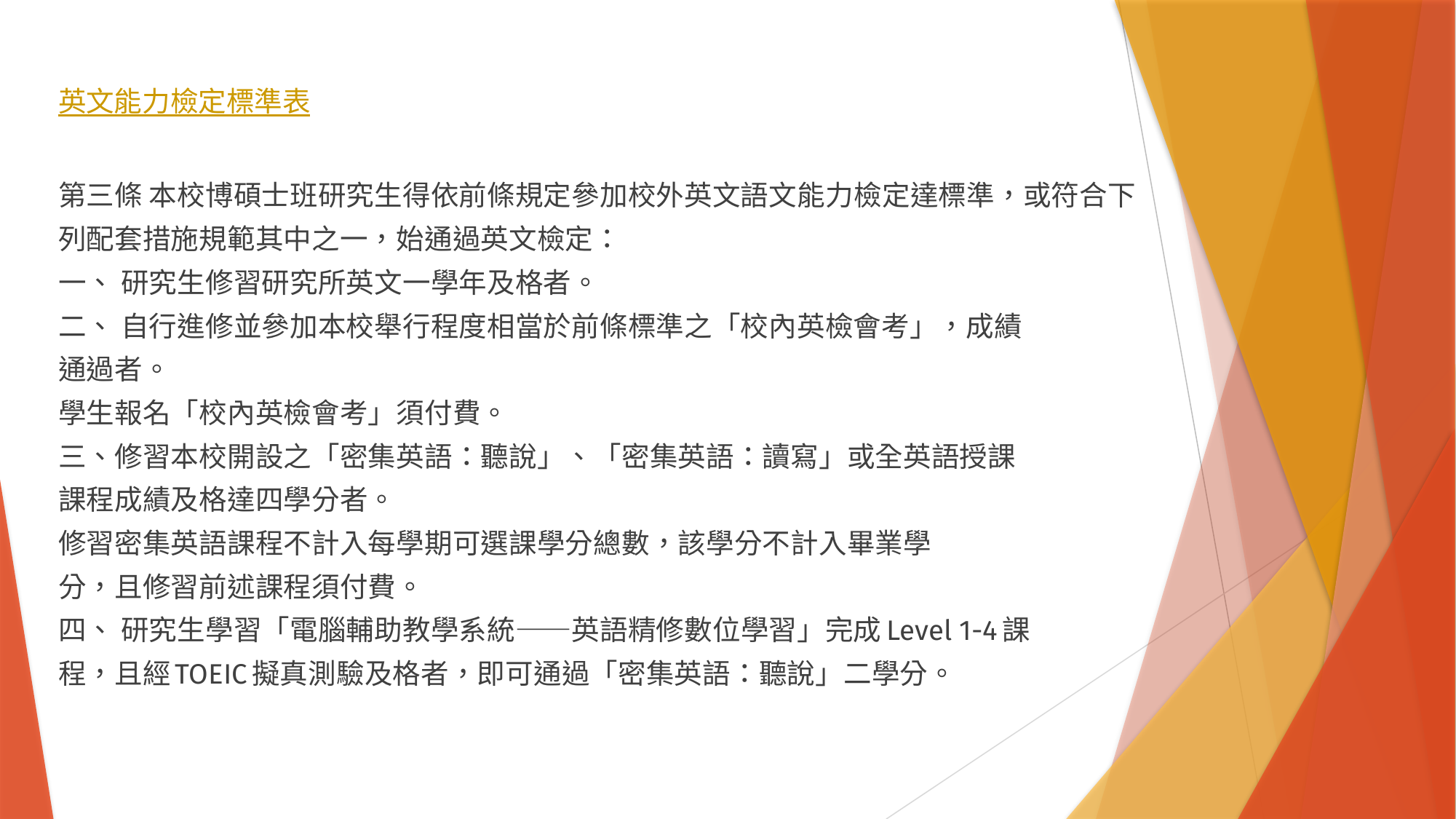

英文能力檢定標準表

第三條 本校博碩士班研究生得依前條規定參加校外英文語文能力檢定達標準，或符合下
列配套措施規範其中之一，始通過英文檢定：
一、 研究生修習研究所英文一學年及格者。
二、 自行進修並參加本校舉行程度相當於前條標準之「校內英檢會考」，成績
通過者。
學生報名「校內英檢會考」須付費。
三、修習本校開設之「密集英語：聽說」、「密集英語：讀寫」或全英語授課
課程成績及格達四學分者。
修習密集英語課程不計入每學期可選課學分總數，該學分不計入畢業學
分，且修習前述課程須付費。
四、 研究生學習「電腦輔助教學系統——英語精修數位學習」完成Level 1-4課
程，且經TOEIC擬真測驗及格者，即可通過「密集英語：聽說」二學分。